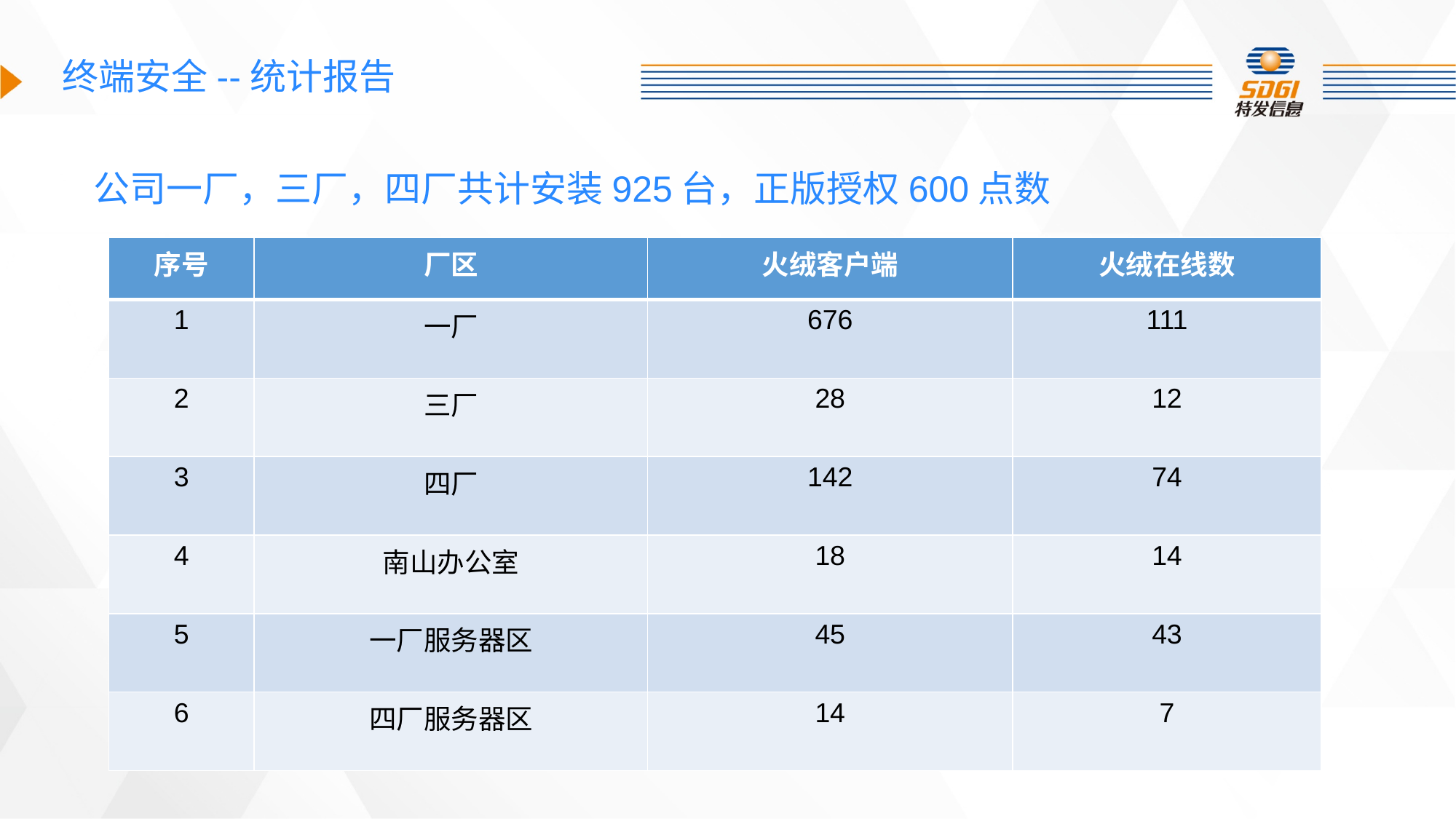

终端安全--统计报告
公司一厂，三厂，四厂共计安装925台，正版授权600点数
| 序号 | 厂区 | 火绒客户端 | 火绒在线数 |
| --- | --- | --- | --- |
| 1 | 一厂 | 676 | 111 |
| 2 | 三厂 | 28 | 12 |
| 3 | 四厂 | 142 | 74 |
| 4 | 南山办公室 | 18 | 14 |
| 5 | 一厂服务器区 | 45 | 43 |
| 6 | 四厂服务器区 | 14 | 7 |